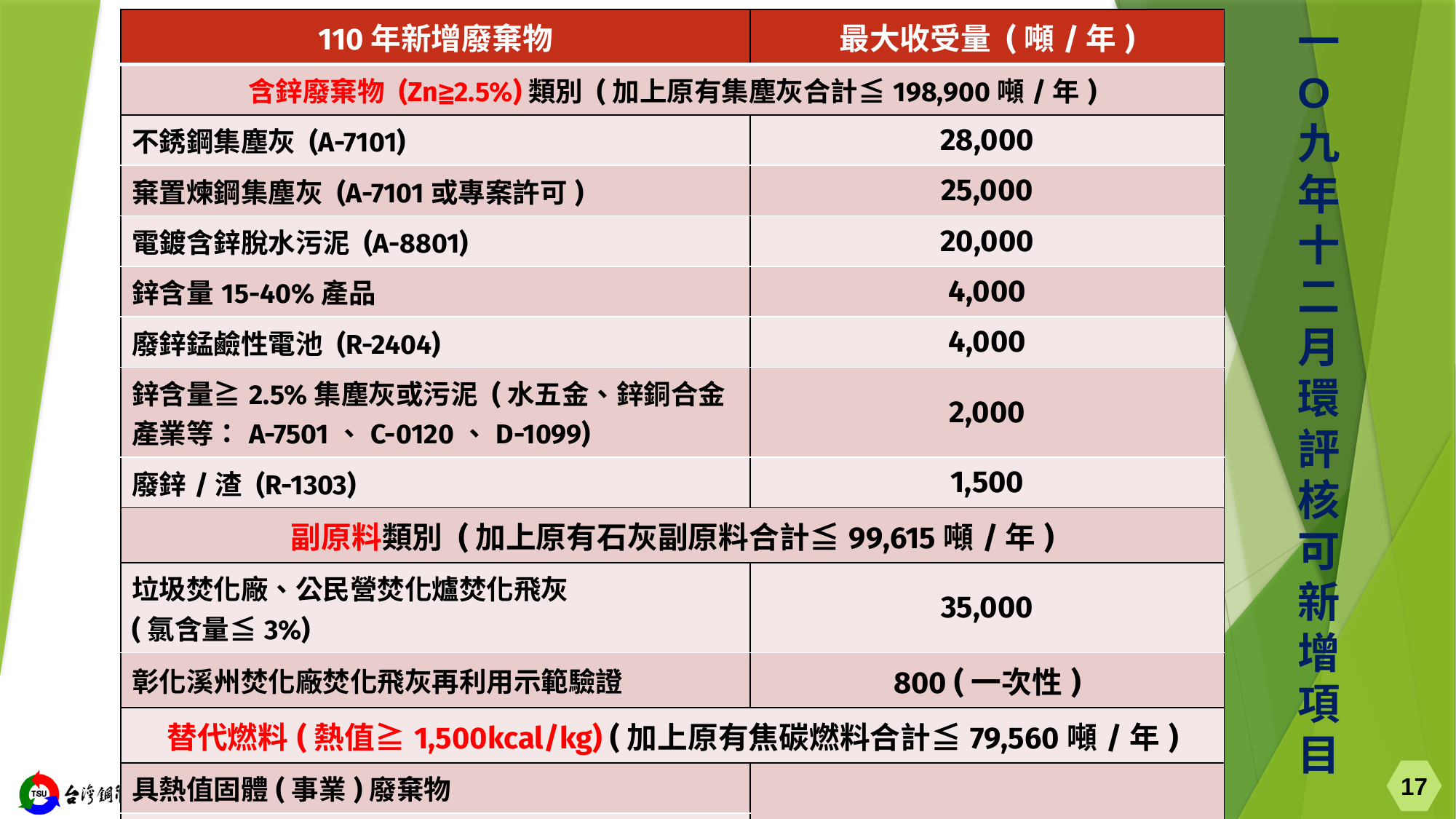

| 110年新增廢棄物 | 最大收受量 (噸/年) |
| --- | --- |
| 含鋅廢棄物 (Zn≧2.5%)類別 (加上原有集塵灰合計≦198,900噸/年) |  |
| 不銹鋼集塵灰 (A-7101) | 28,000 |
| 棄置煉鋼集塵灰 (A-7101或專案許可) | 25,000 |
| 電鍍含鋅脫水污泥 (A-8801) | 20,000 |
| 鋅含量15-40%產品 | 4,000 |
| 廢鋅錳鹼性電池 (R-2404) | 4,000 |
| 鋅含量≧2.5%集塵灰或污泥 (水五金、鋅銅合金產業等：A-7501、C-0120、D-1099) | 2,000 |
| 廢鋅/渣 (R-1303) | 1,500 |
| 副原料類別 (加上原有石灰副原料合計≦99,615噸/年) |  |
| 垃圾焚化廠、公民營焚化爐焚化飛灰 (氯含量≦3%) | 35,000 |
| 彰化溪州焚化廠焚化飛灰再利用示範驗證 | 800 (一次性) |
| 替代燃料(熱值≧1,500kcal/kg) (加上原有焦碳燃料合計≦79,560噸/年) |  |
| 具熱值固體(事業)廢棄物 | 30,000 |
| SRF/RDF 固態衍生(再生)燃料 |  |
| 電爐煉鋼廠廢濾袋 (C-0102) |  |
一O九年十二月環評核可新增項目

17